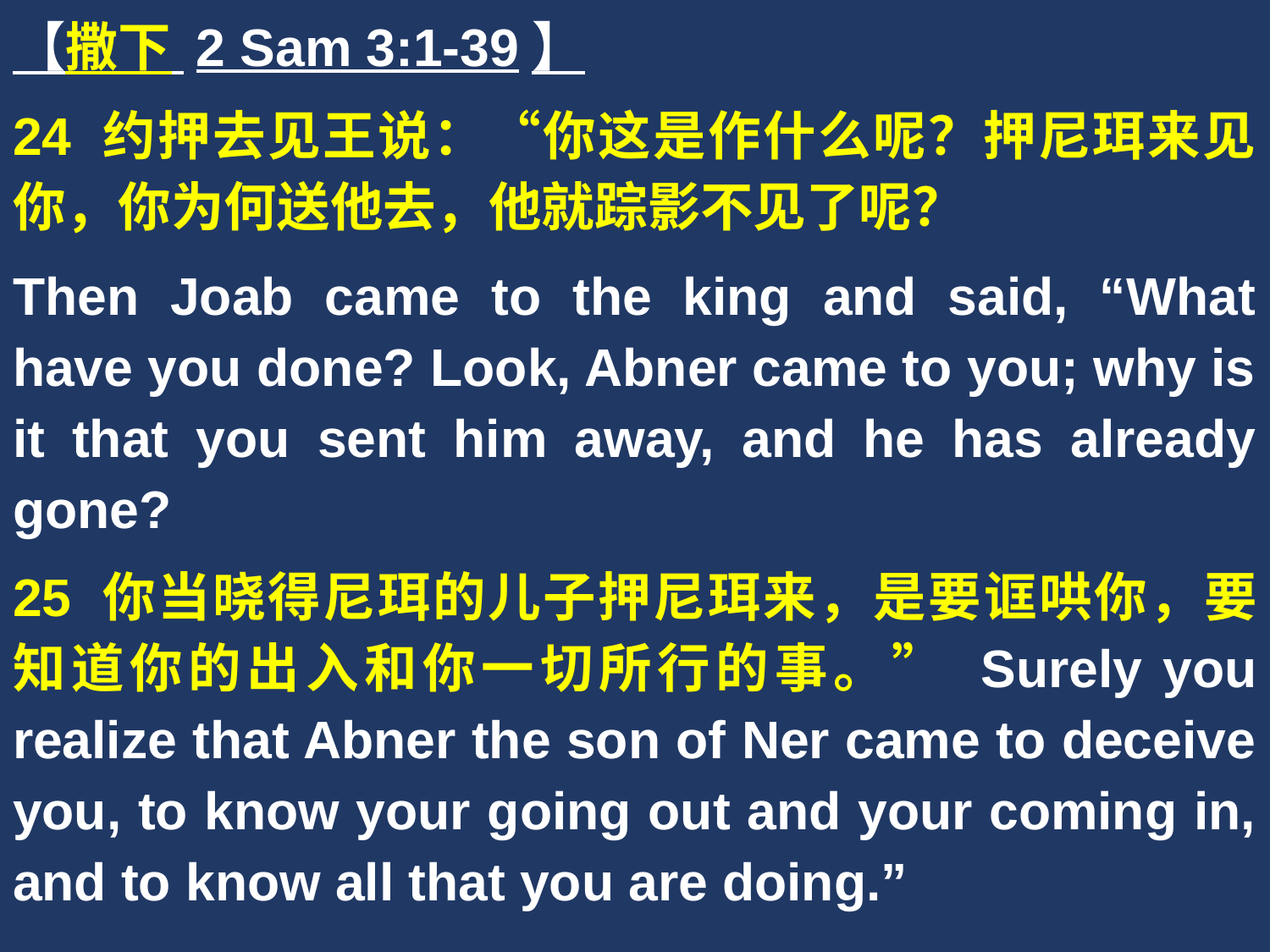

【撒下 2 Sam 3:1-39】
24 约押去见王说：“你这是作什么呢？押尼珥来见你，你为何送他去，他就踪影不见了呢？
Then Joab came to the king and said, “What have you done? Look, Abner came to you; why is it that you sent him away, and he has already gone?
25 你当晓得尼珥的儿子押尼珥来，是要诓哄你，要知道你的出入和你一切所行的事。” Surely you realize that Abner the son of Ner came to deceive you, to know your going out and your coming in, and to know all that you are doing.”